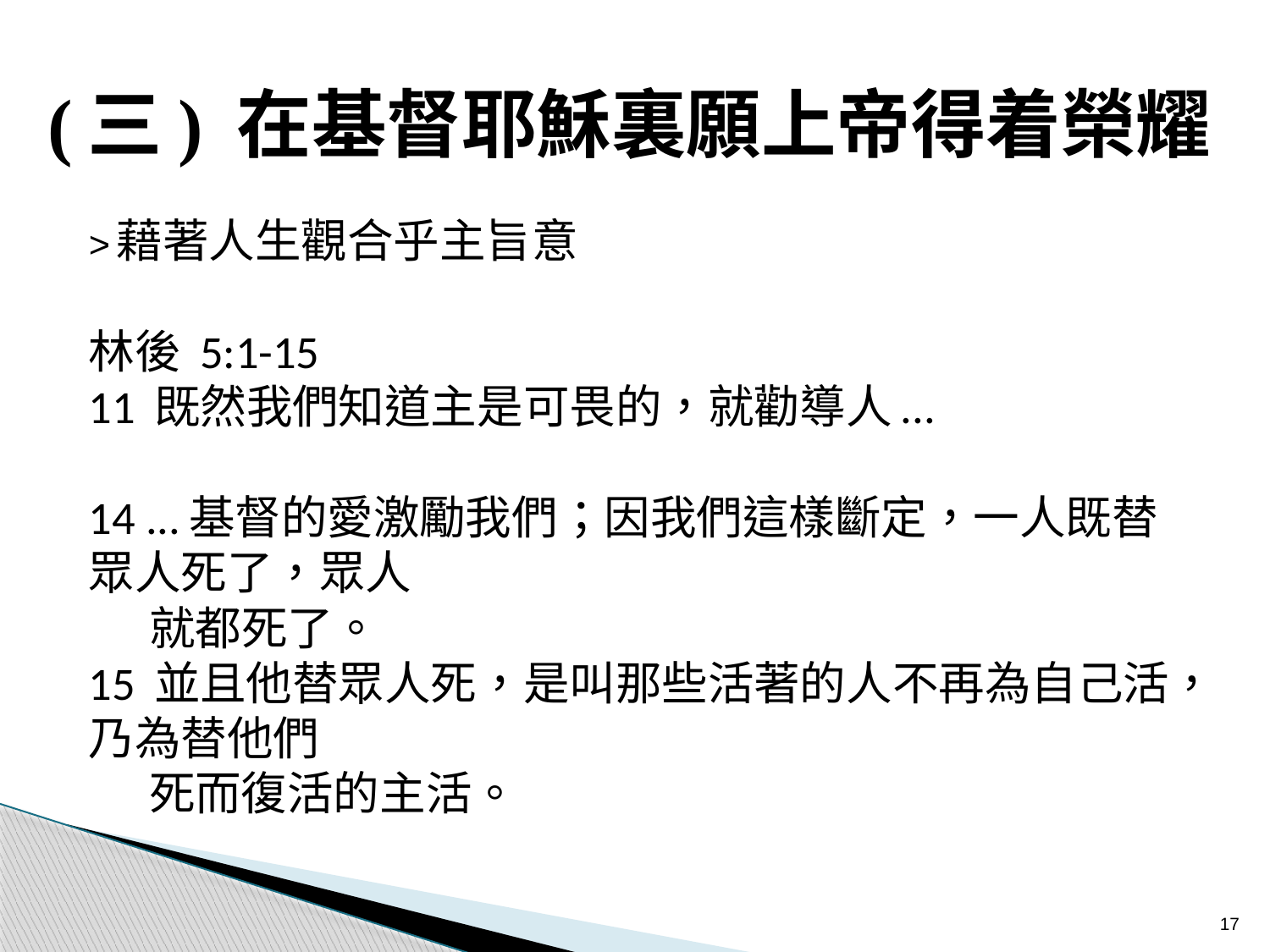

# (三) 在基督耶穌裏願上帝得着榮耀
>藉著人生觀合乎主旨意

林後 5:1-15
11 既然我們知道主是可畏的，就勸導人...

14 ...基督的愛激勵我們；因我們這樣斷定，一人既替眾人死了，眾人
     就都死了。
15 並且他替眾人死，是叫那些活著的人不再為自己活，乃為替他們
     死而復活的主活。

17